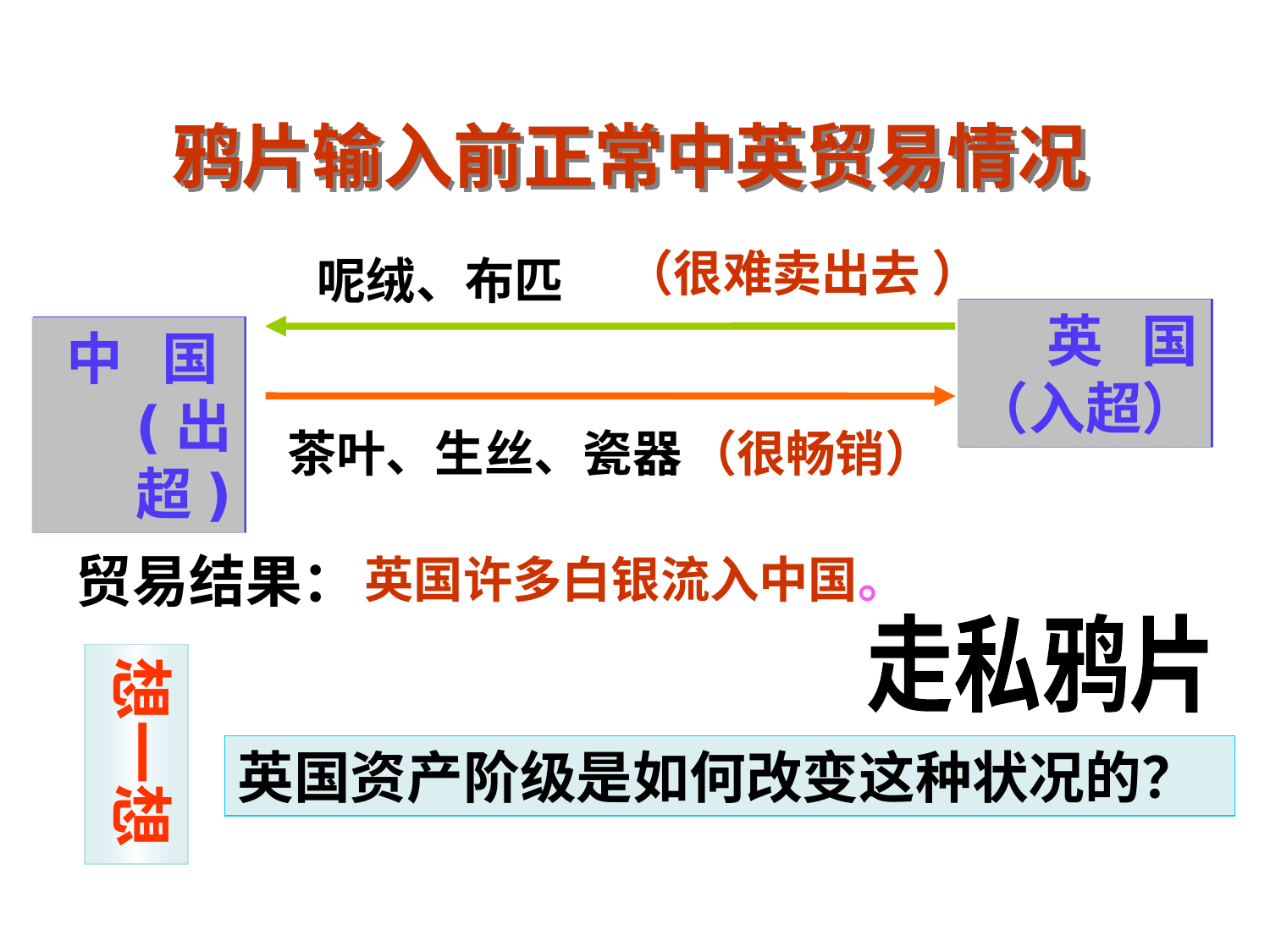

鸦片输入前正常中英贸易情况
（很难卖出去 ）
呢绒、布匹
英   国（入超）
中   国(出超)

茶叶、生丝、瓷器
（很畅销）
贸易结果：
英国许多白银流入中国。Z、xxk

走私鸦片
想一想
英国资产阶级是如何改变这种状况的？